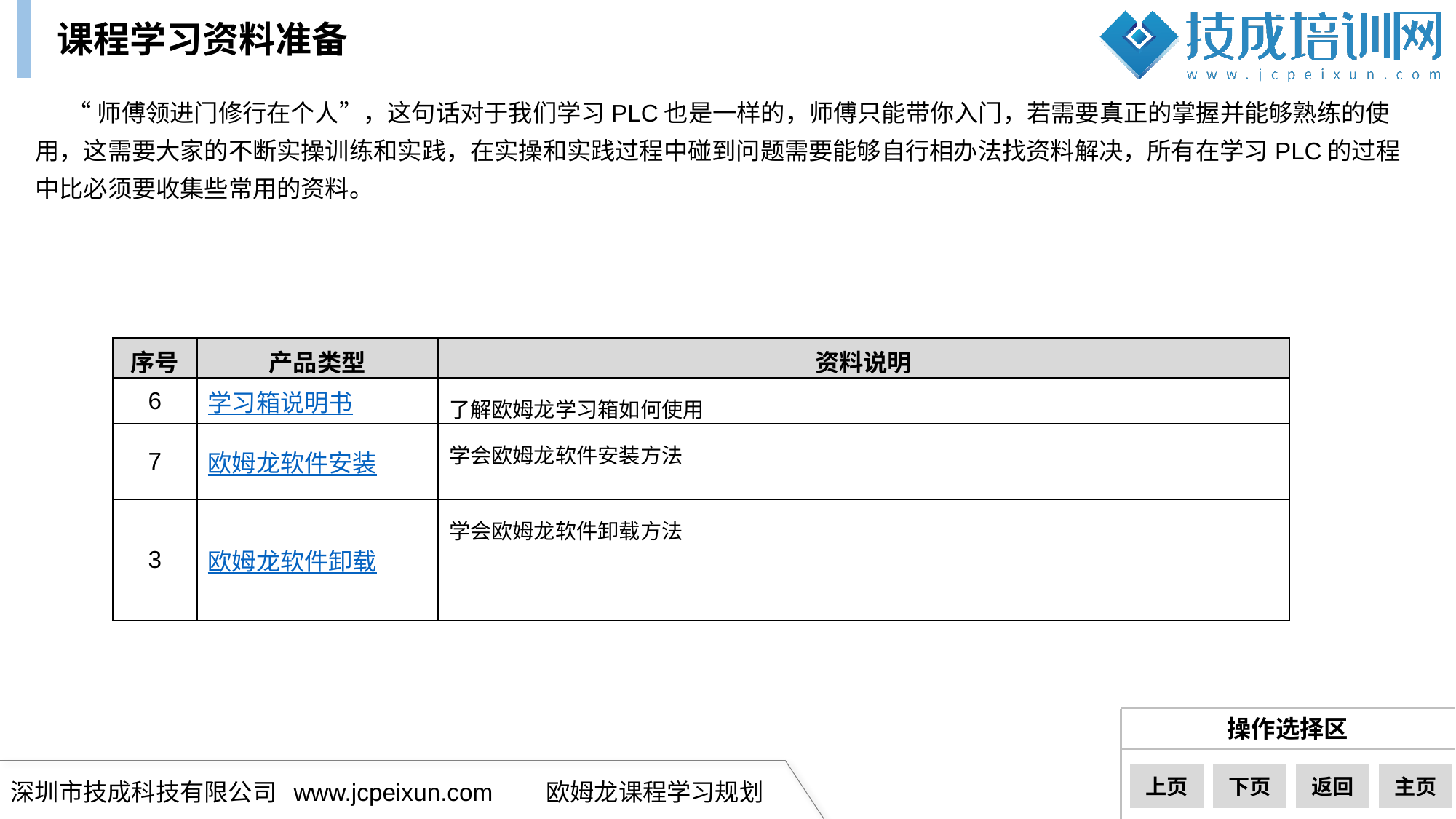

课程学习资料准备
“师傅领进门修行在个人”，这句话对于我们学习PLC也是一样的，师傅只能带你入门，若需要真正的掌握并能够熟练的使用，这需要大家的不断实操训练和实践，在实操和实践过程中碰到问题需要能够自行相办法找资料解决，所有在学习PLC的过程中比必须要收集些常用的资料。
| 序号 | 产品类型 | 资料说明 |
| --- | --- | --- |
| 6 | 学习箱说明书 | 了解欧姆龙学习箱如何使用 |
| 7 | 欧姆龙软件安装 | 学会欧姆龙软件安装方法 |
| 3 | 欧姆龙软件卸载 | 学会欧姆龙软件卸载方法 |
下一页
下一页
上页
下页
返回
主页